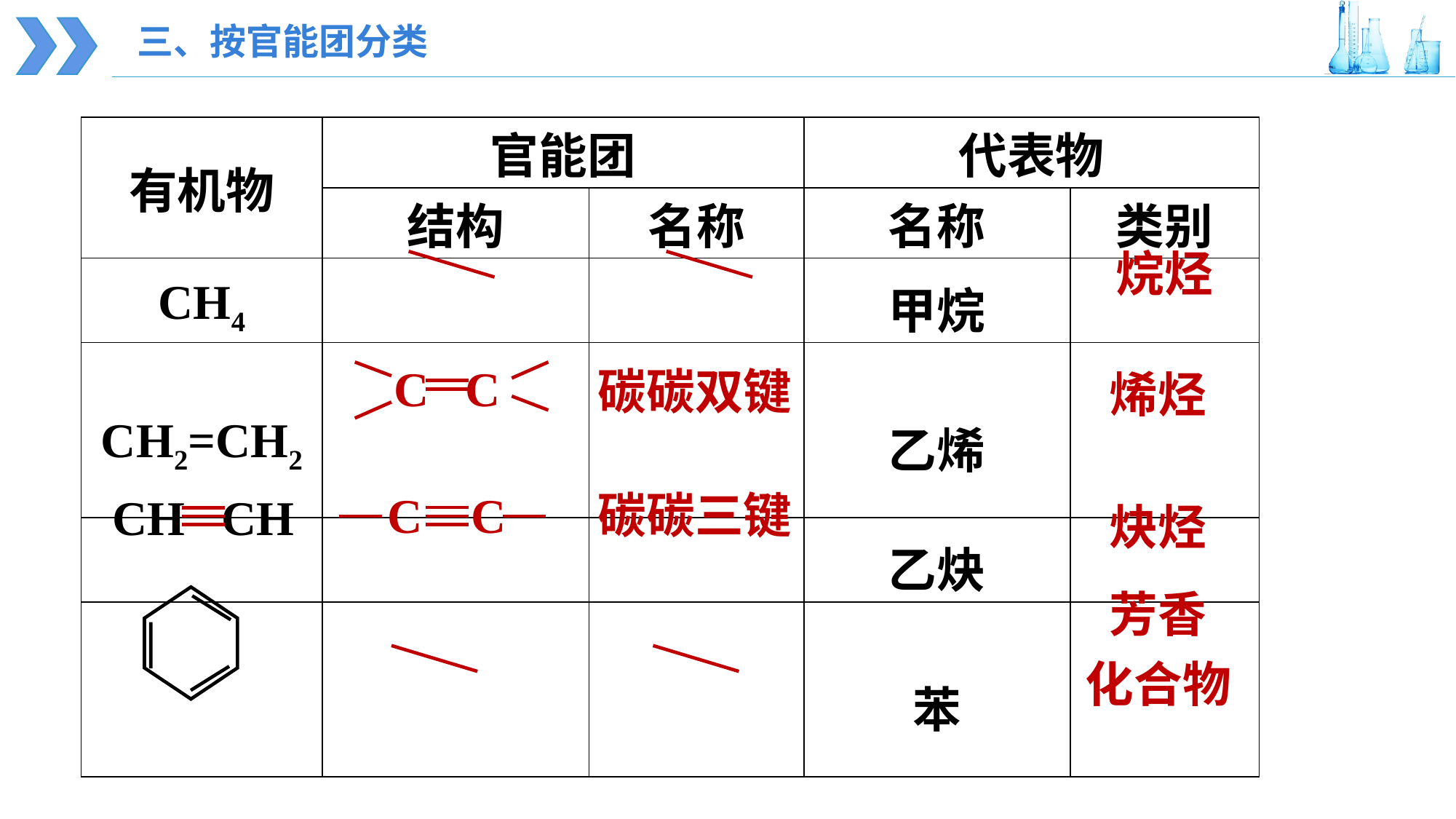

三、按官能团分类
| 有机物 | 官能团 |  | 代表物 |  |
| --- | --- | --- | --- | --- |
|  | 结构 | 名称 | 名称 | 类别 |
| CH4 |  |  | 甲烷 |  |
| CH2=CH2 |  |  | 乙烯 |  |
|  |  |  | 乙炔 |  |
|  |  |  | 苯 |  |
烷烃
烯烃
C   C
碳碳双键
炔烃
C    C
碳碳三键
CH   CH
芳香
化合物